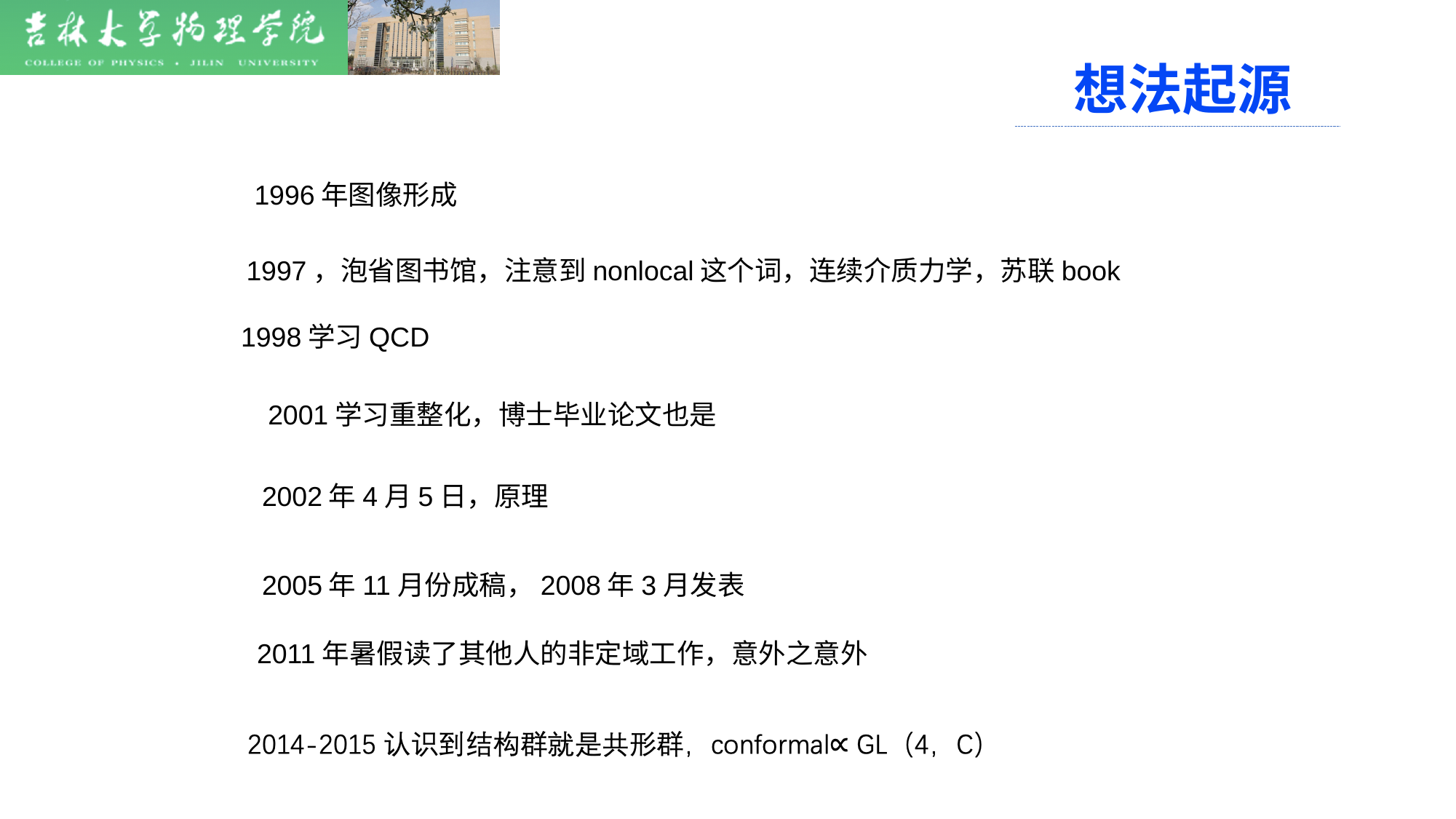

想法起源
1996年图像形成
1997，泡省图书馆，注意到nonlocal这个词，连续介质力学，苏联book
1998学习QCD
2001学习重整化，博士毕业论文也是
2002年4月5日，原理
2005年11月份成稿，2008年3月发表
2011年暑假读了其他人的非定域工作，意外之意外